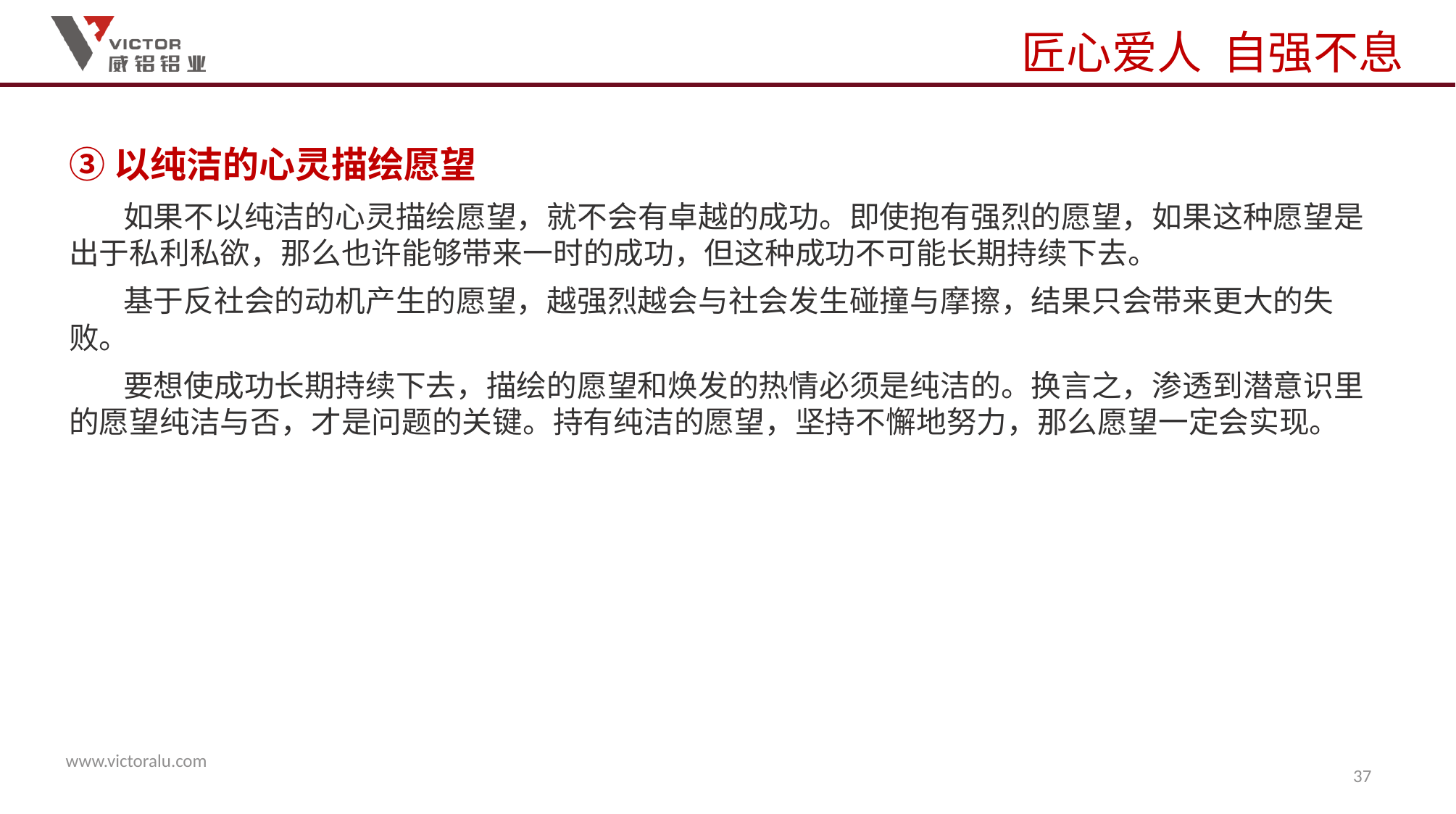

③以纯洁的心灵描绘愿望
如果不以纯洁的心灵描绘愿望，就不会有卓越的成功。即使抱有强烈的愿望，如果这种愿望是出于私利私欲，那么也许能够带来一时的成功，但这种成功不可能长期持续下去。
基于反社会的动机产生的愿望，越强烈越会与社会发生碰撞与摩擦，结果只会带来更大的失败。
要想使成功长期持续下去，描绘的愿望和焕发的热情必须是纯洁的。换言之，渗透到潜意识里的愿望纯洁与否，才是问题的关键。持有纯洁的愿望，坚持不懈地努力，那么愿望一定会实现。
37